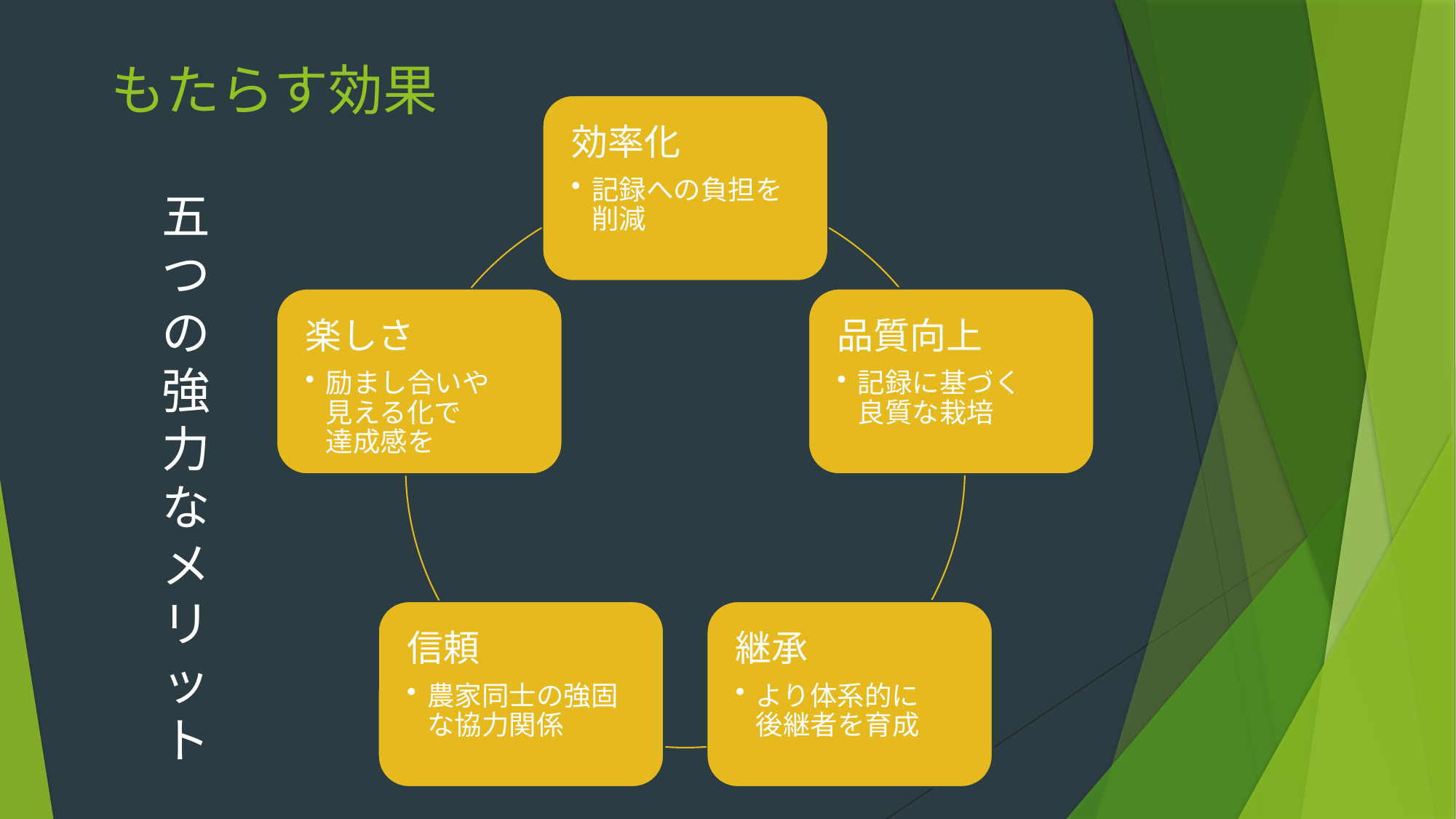

# もたらす効果
効率化
記録への負担を
削減
品質向上
記録に基づく
良質な栽培
継承
より体系的に
後継者を育成
信頼
農家同士の強固な協力関係
楽しさ
励まし合いや
見える化で
達成感を
五
つ
の
強力なメ
リ
ッ
ト